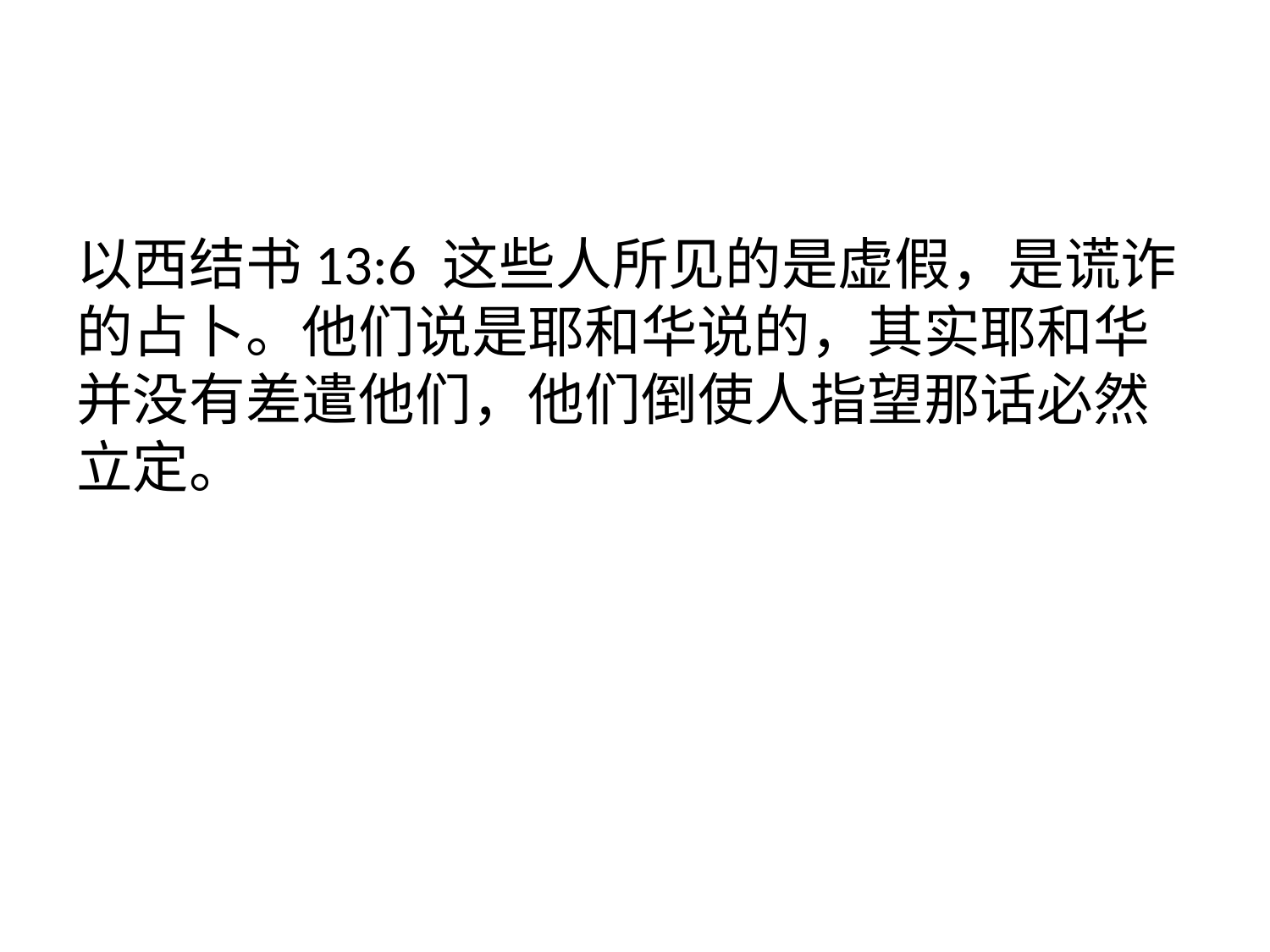

#
以西结书13:6 这些人所见的是虚假，是谎诈的占卜。他们说是耶和华说的，其实耶和华并没有差遣他们，他们倒使人指望那话必然立定。